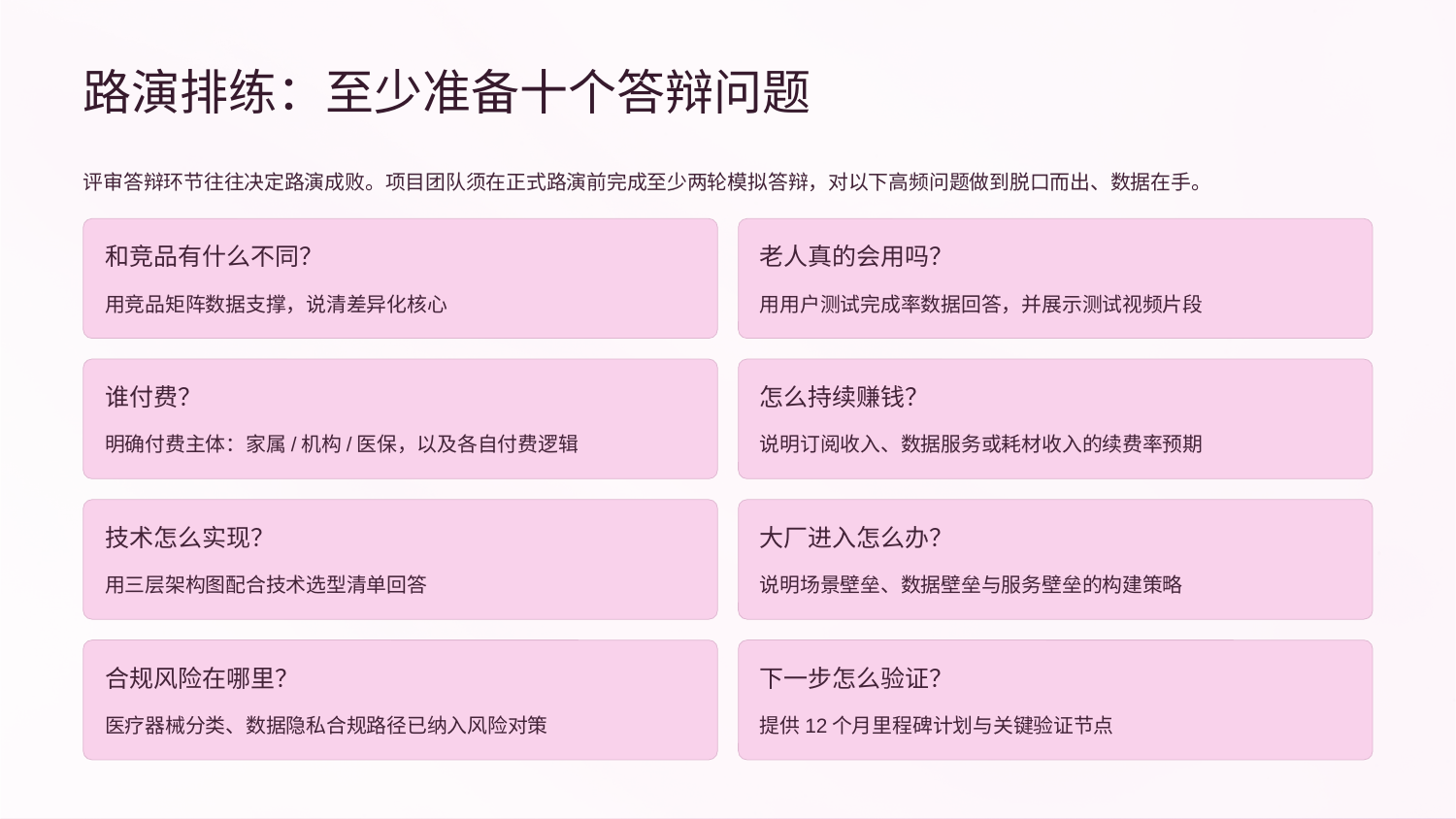

路演排练：至少准备十个答辩问题
评审答辩环节往往决定路演成败。项目团队须在正式路演前完成至少两轮模拟答辩，对以下高频问题做到脱口而出、数据在手。

和竞品有什么不同？
老人真的会用吗？
用竞品矩阵数据支撑，说清差异化核心
用用户测试完成率数据回答，并展示测试视频片段

谁付费？
怎么持续赚钱？
明确付费主体：家属/机构/医保，以及各自付费逻辑
说明订阅收入、数据服务或耗材收入的续费率预期

技术怎么实现？
大厂进入怎么办？
用三层架构图配合技术选型清单回答
说明场景壁垒、数据壁垒与服务壁垒的构建策略

合规风险在哪里？
下一步怎么验证？
医疗器械分类、数据隐私合规路径已纳入风险对策
提供12个月里程碑计划与关键验证节点